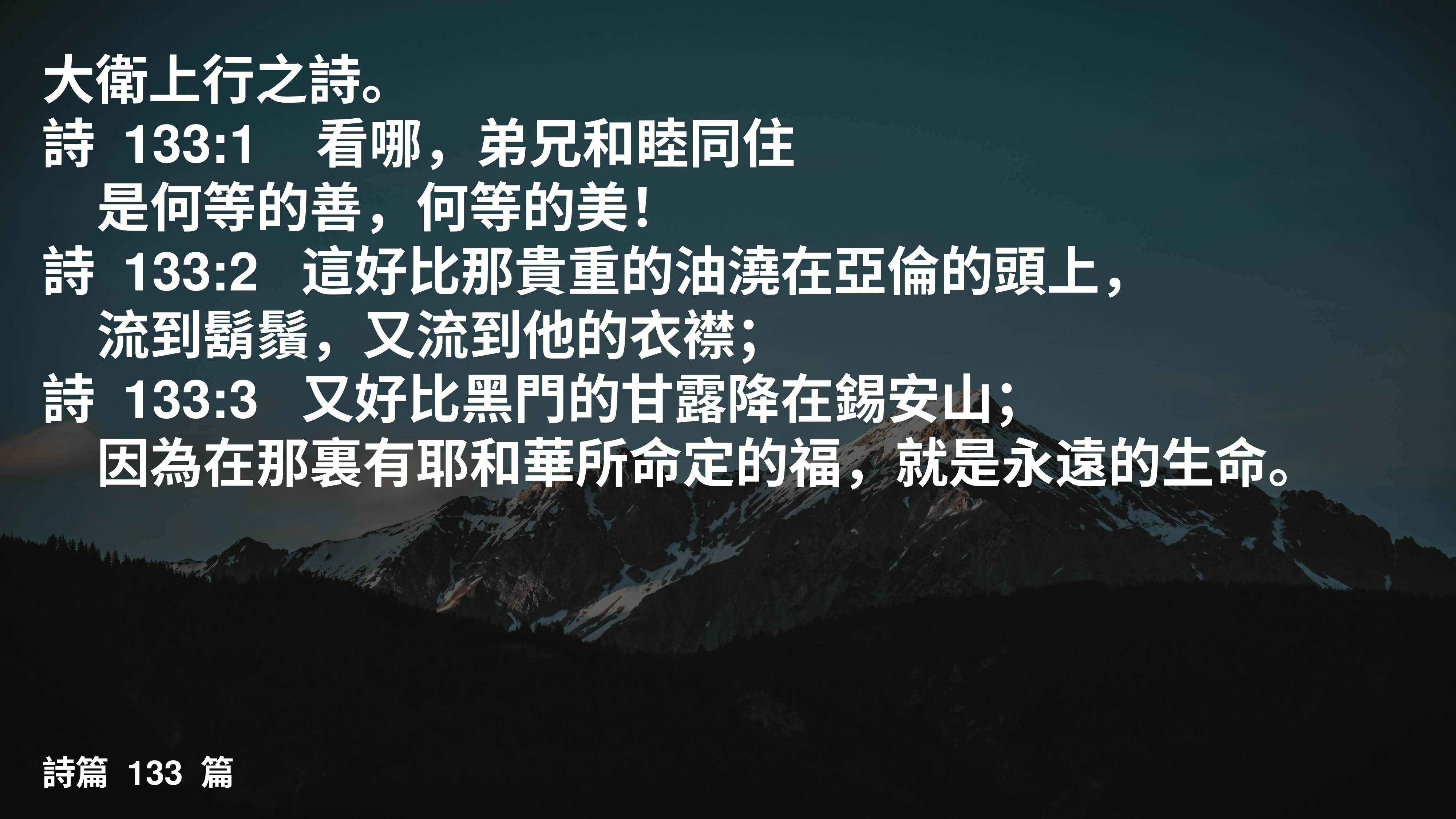

# 大衛上行之詩。
詩 133:1   看哪，弟兄和睦同住
	是何等的善，何等的美！
詩 133:2  這好比那貴重的油澆在亞倫的頭上，
	流到鬍鬚，又流到他的衣襟；
詩 133:3  又好比黑門的甘露降在錫安山；
	因為在那裏有耶和華所命定的福，就是永遠的生命。
詩篇 133 篇